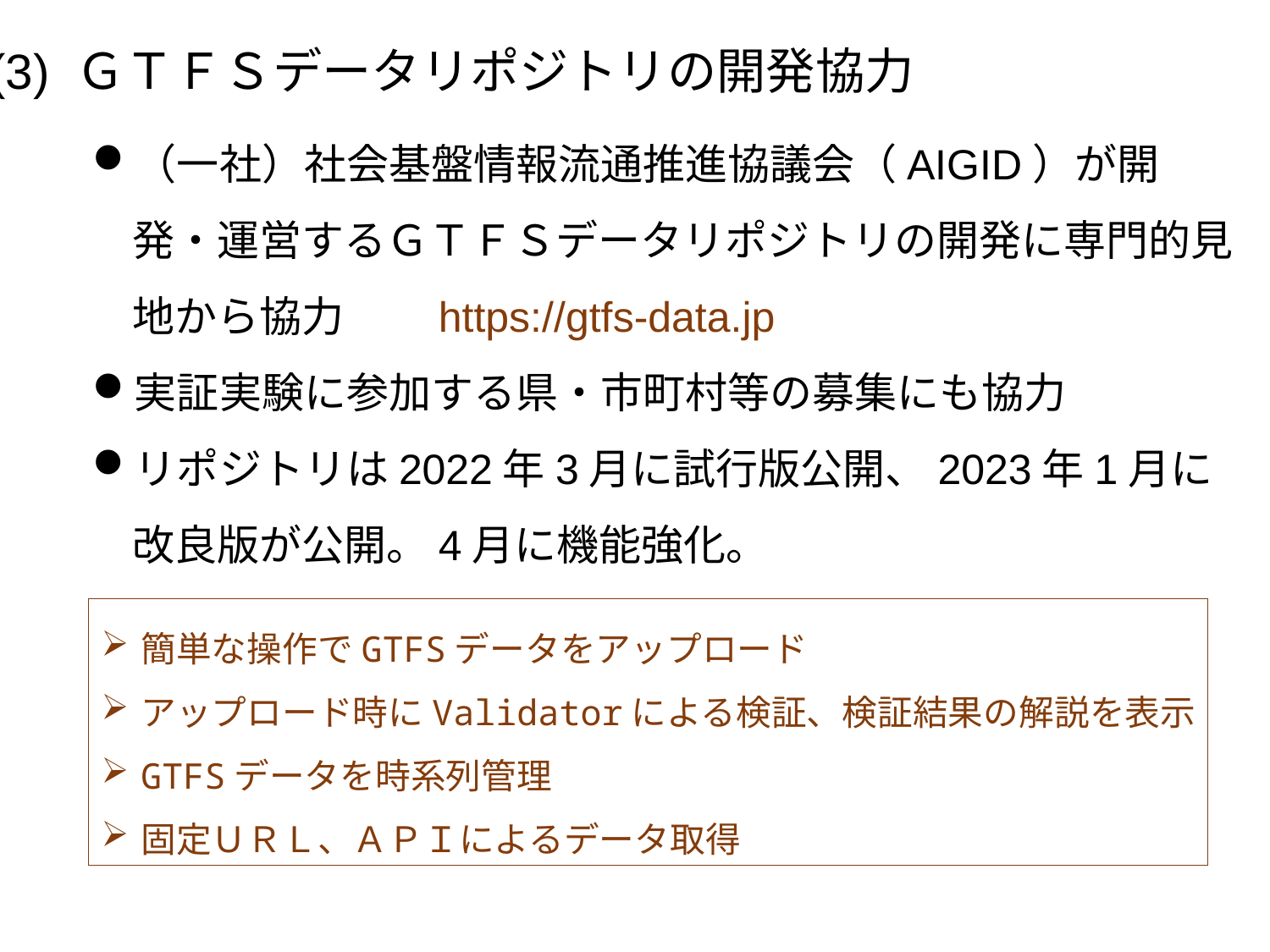

(3) ＧＴＦＳデータリポジトリの開発協力
（一社）社会基盤情報流通推進協議会（AIGID）が開発・運営するＧＴＦＳデータリポジトリの開発に専門的見地から協力　　https://gtfs-data.jp
実証実験に参加する県・市町村等の募集にも協力
リポジトリは2022年3月に試行版公開、2023年1月に改良版が公開。4月に機能強化。
簡単な操作でGTFSデータをアップロード
アップロード時にValidatorによる検証、検証結果の解説を表示
GTFSデータを時系列管理
固定ＵＲＬ、ＡＰＩによるデータ取得